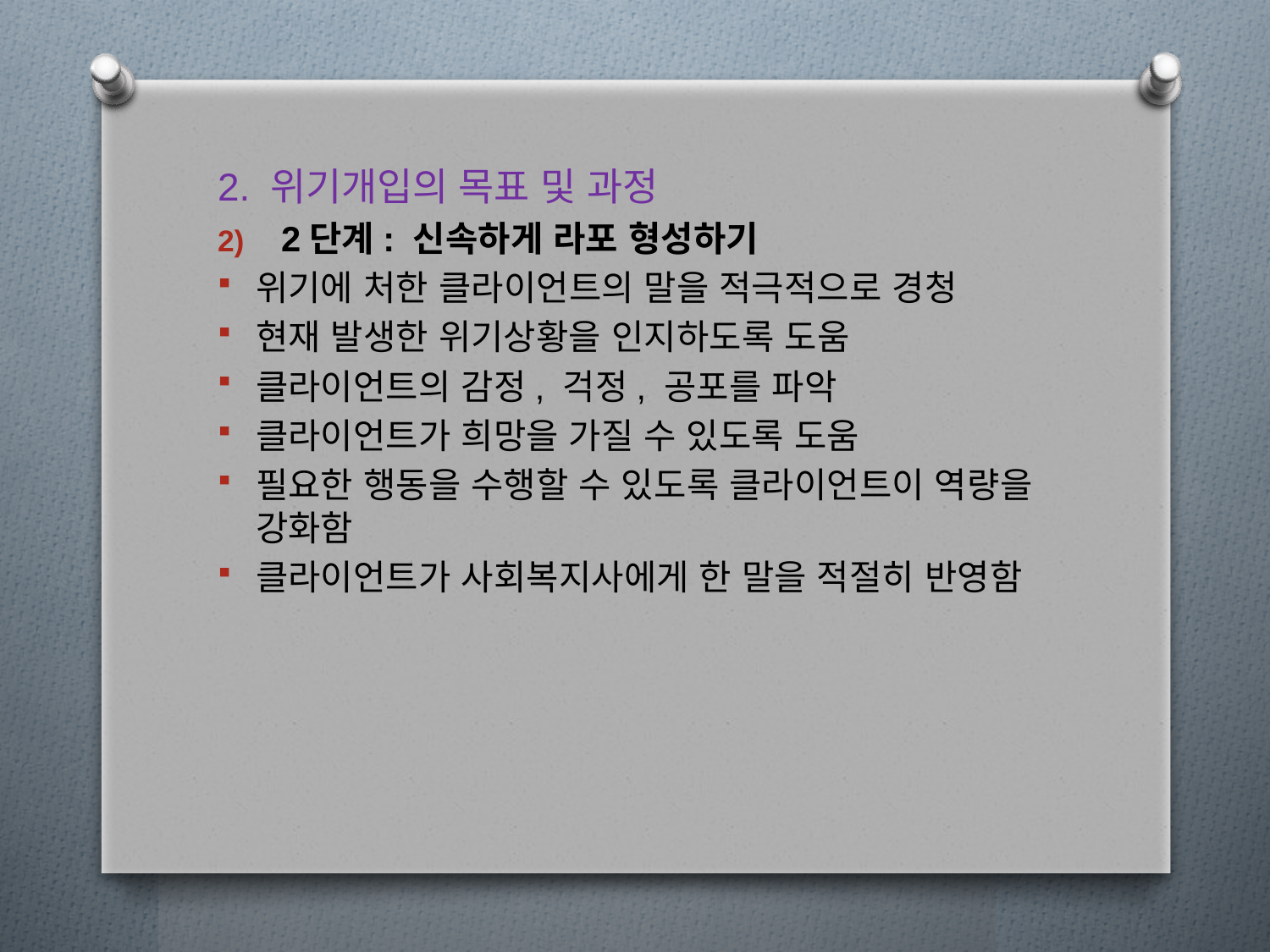

2. 위기개입의 목표 및 과정
2단계: 신속하게 라포 형성하기
위기에 처한 클라이언트의 말을 적극적으로 경청
현재 발생한 위기상황을 인지하도록 도움
클라이언트의 감정, 걱정, 공포를 파악
클라이언트가 희망을 가질 수 있도록 도움
필요한 행동을 수행할 수 있도록 클라이언트이 역량을 강화함
클라이언트가 사회복지사에게 한 말을 적절히 반영함